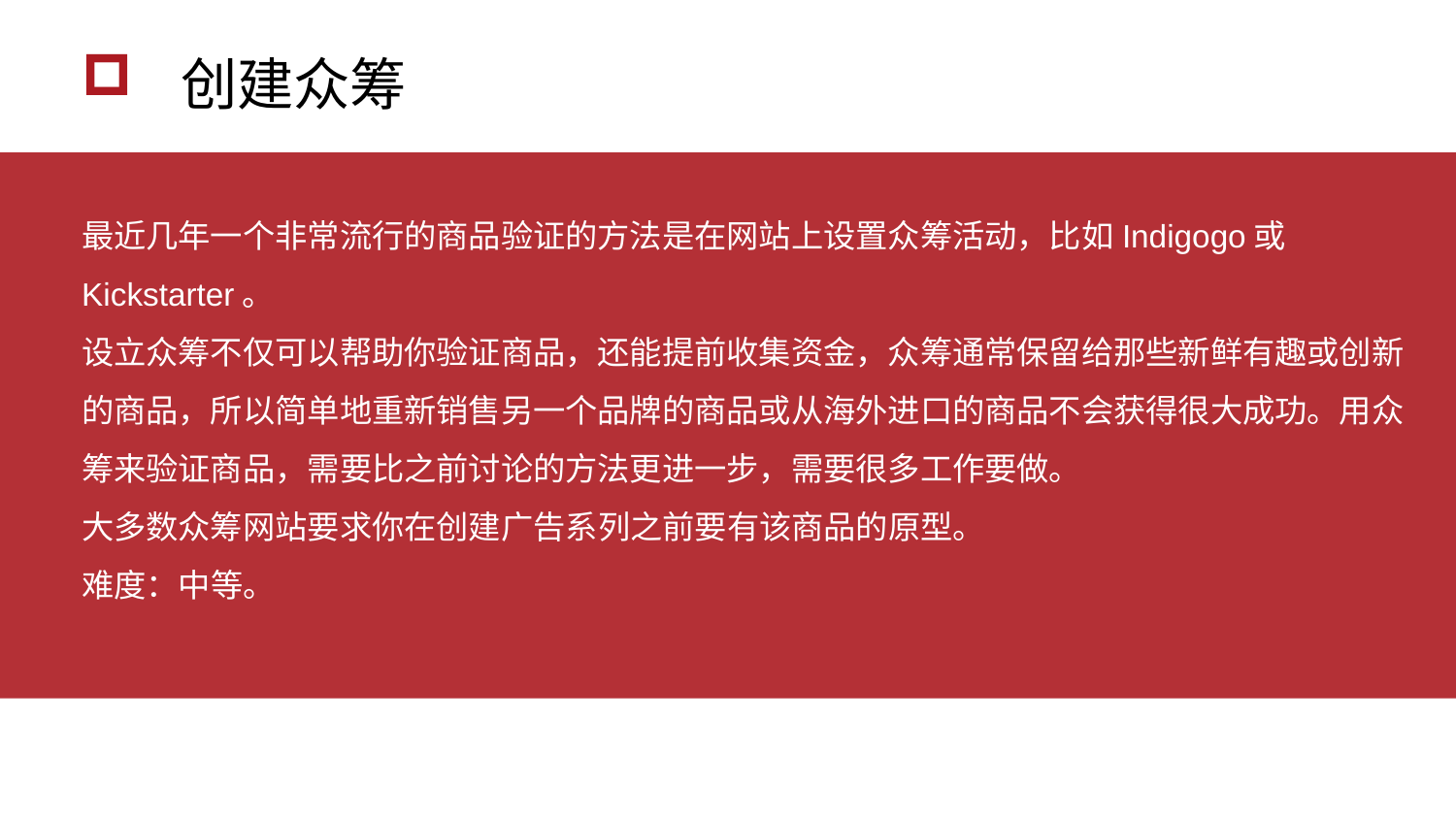

创建众筹

最近几年一个非常流行的商品验证的方法是在网站上设置众筹活动，比如Indigogo或Kickstarter。
设立众筹不仅可以帮助你验证商品，还能提前收集资金，众筹通常保留给那些新鲜有趣或创新的商品，所以简单地重新销售另一个品牌的商品或从海外进口的商品不会获得很大成功。用众筹来验证商品，需要比之前讨论的方法更进一步，需要很多工作要做。
大多数众筹网站要求你在创建广告系列之前要有该商品的原型。
难度：中等。